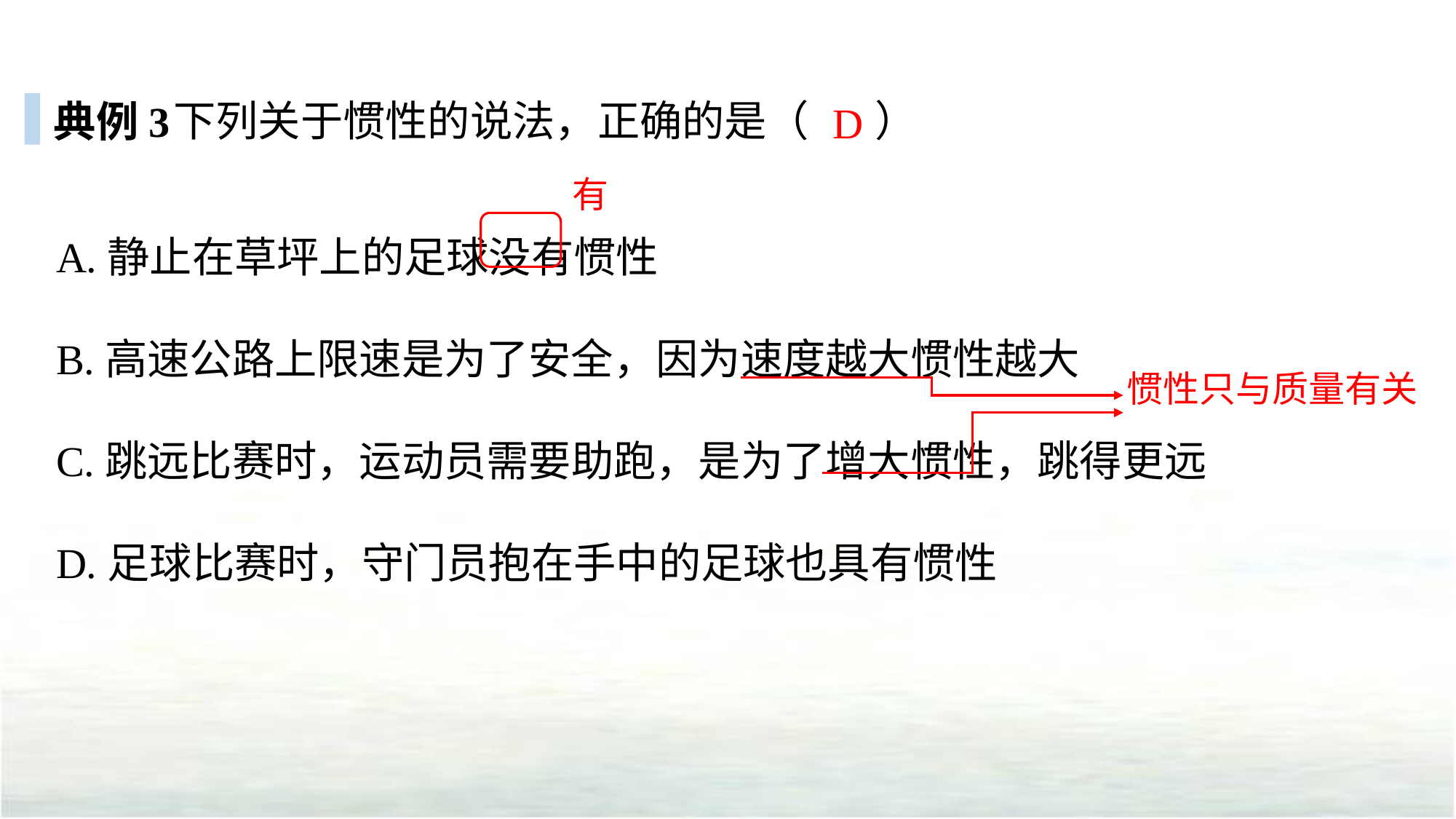

下列关于惯性的说法，正确的是（       ）
典例3
D

有
A.静止在草坪上的足球没有惯性
B.高速公路上限速是为了安全，因为速度越大惯性越大
C.跳远比赛时，运动员需要助跑，是为了增大惯性，跳得更远
D.足球比赛时，守门员抱在手中的足球也具有惯性

惯性只与质量有关